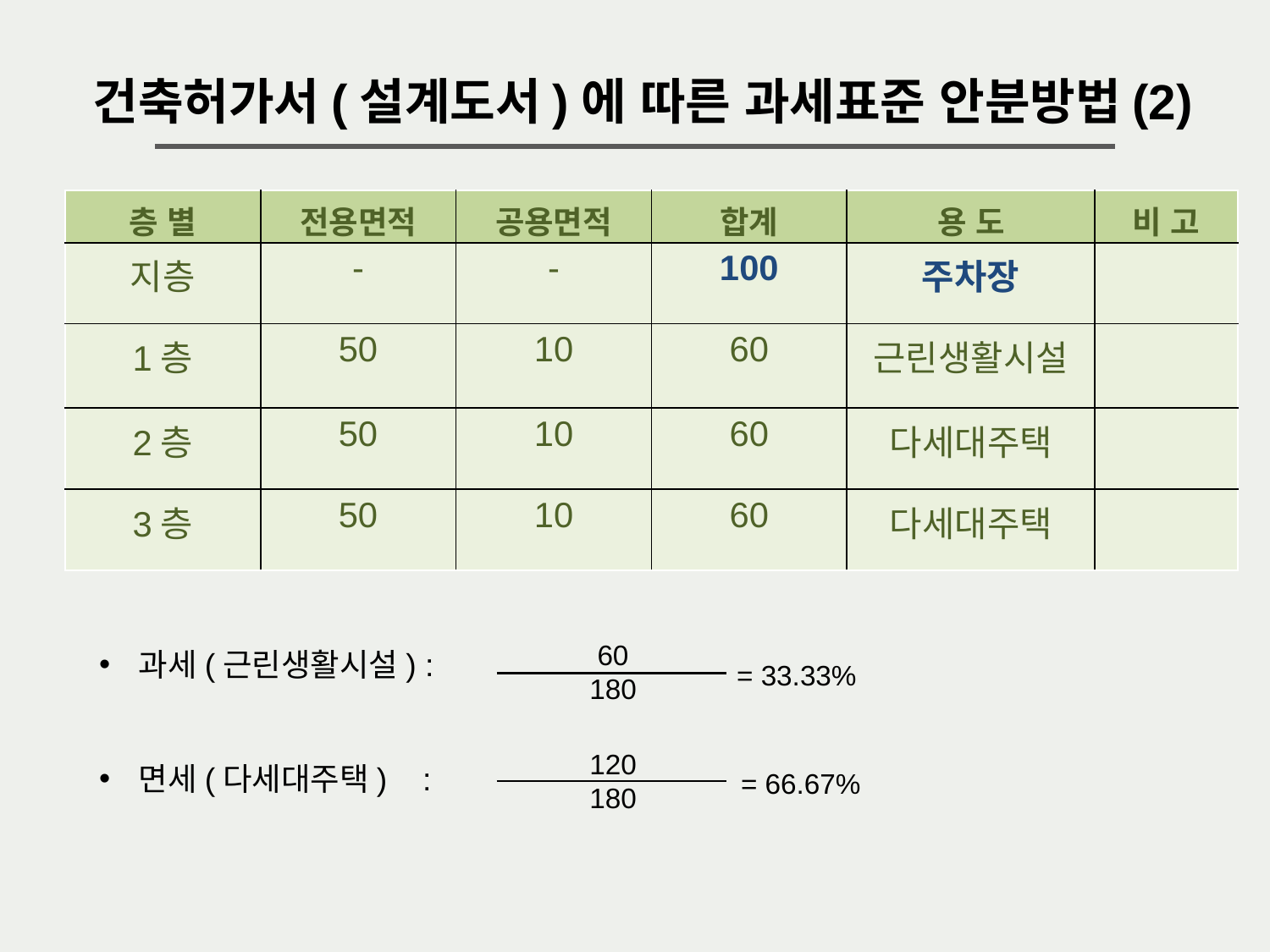

건축허가서(설계도서)에 따른 과세표준 안분방법(2)
| 층 별 | 전용면적 | 공용면적 | 합계 | 용 도 | 비 고 |
| --- | --- | --- | --- | --- | --- |
| 지층 | - | - | 100 | 주차장 |  |
| 1층 | 50 | 10 | 60 | 근린생활시설 |  |
| 2층 | 50 | 10 | 60 | 다세대주택 |  |
| 3층 | 50 | 10 | 60 | 다세대주택 |  |

60
180
과세(근린생활시설) :

면세(다세대주택)    :
= 33.33%
120
180
= 66.67%